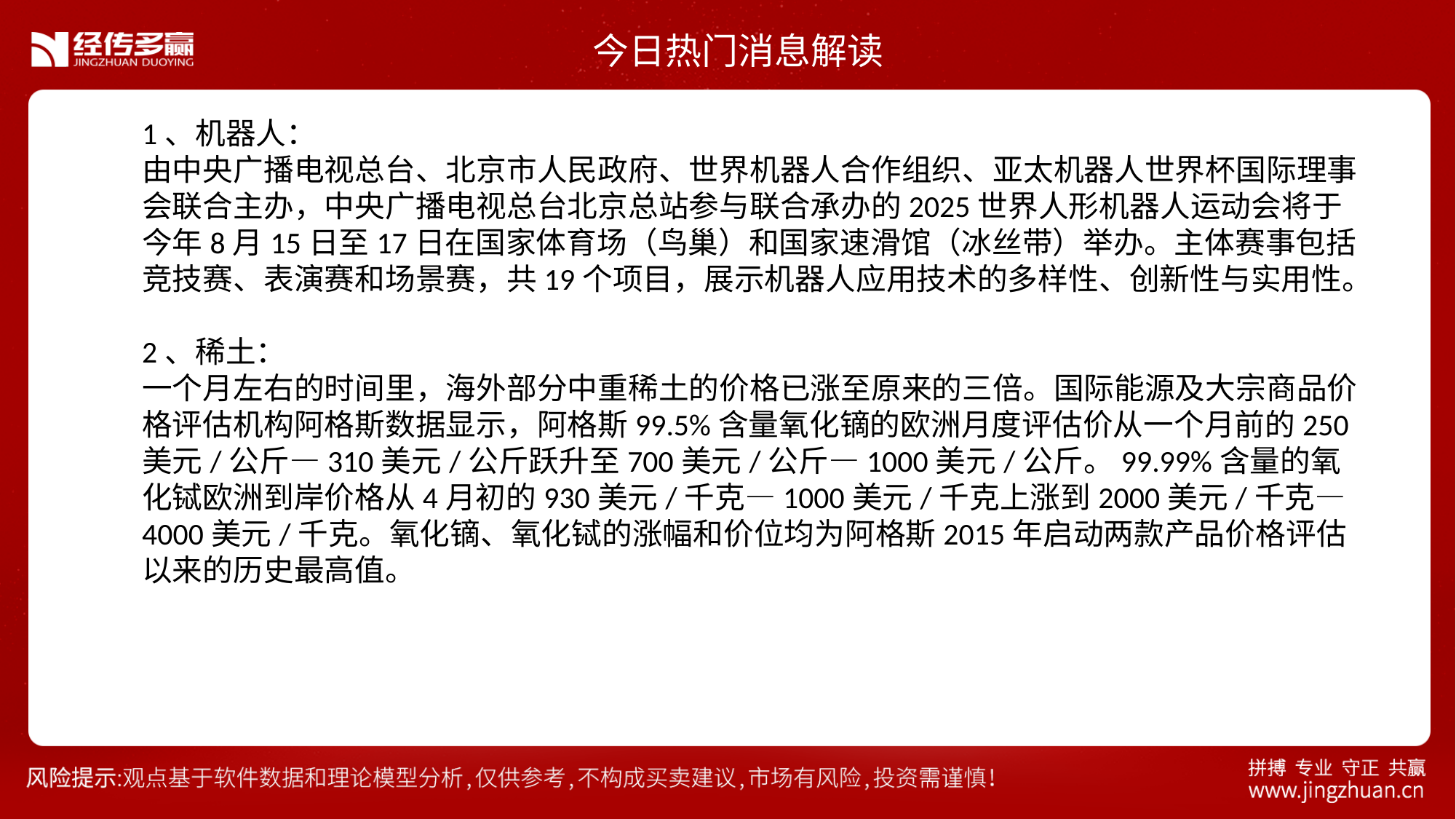

今日热门消息解读
1、机器人：
由中央广播电视总台、北京市人民政府、世界机器人合作组织、亚太机器人世界杯国际理事会联合主办，中央广播电视总台北京总站参与联合承办的2025世界人形机器人运动会将于今年8月15日至17日在国家体育场（鸟巢）和国家速滑馆（冰丝带）举办。主体赛事包括竞技赛、表演赛和场景赛，共19个项目，展示机器人应用技术的多样性、创新性与实用性。

2、稀土：
一个月左右的时间里，海外部分中重稀土的价格已涨至原来的三倍。国际能源及大宗商品价格评估机构阿格斯数据显示，阿格斯99.5%含量氧化镝的欧洲月度评估价从一个月前的250美元/公斤—310美元/公斤跃升至700美元/公斤—1000美元/公斤。99.99%含量的氧化铽欧洲到岸价格从4月初的930美元/千克—1000美元/千克上涨到2000美元/千克—4000美元/千克。氧化镝、氧化铽的涨幅和价位均为阿格斯2015年启动两款产品价格评估以来的历史最高值。